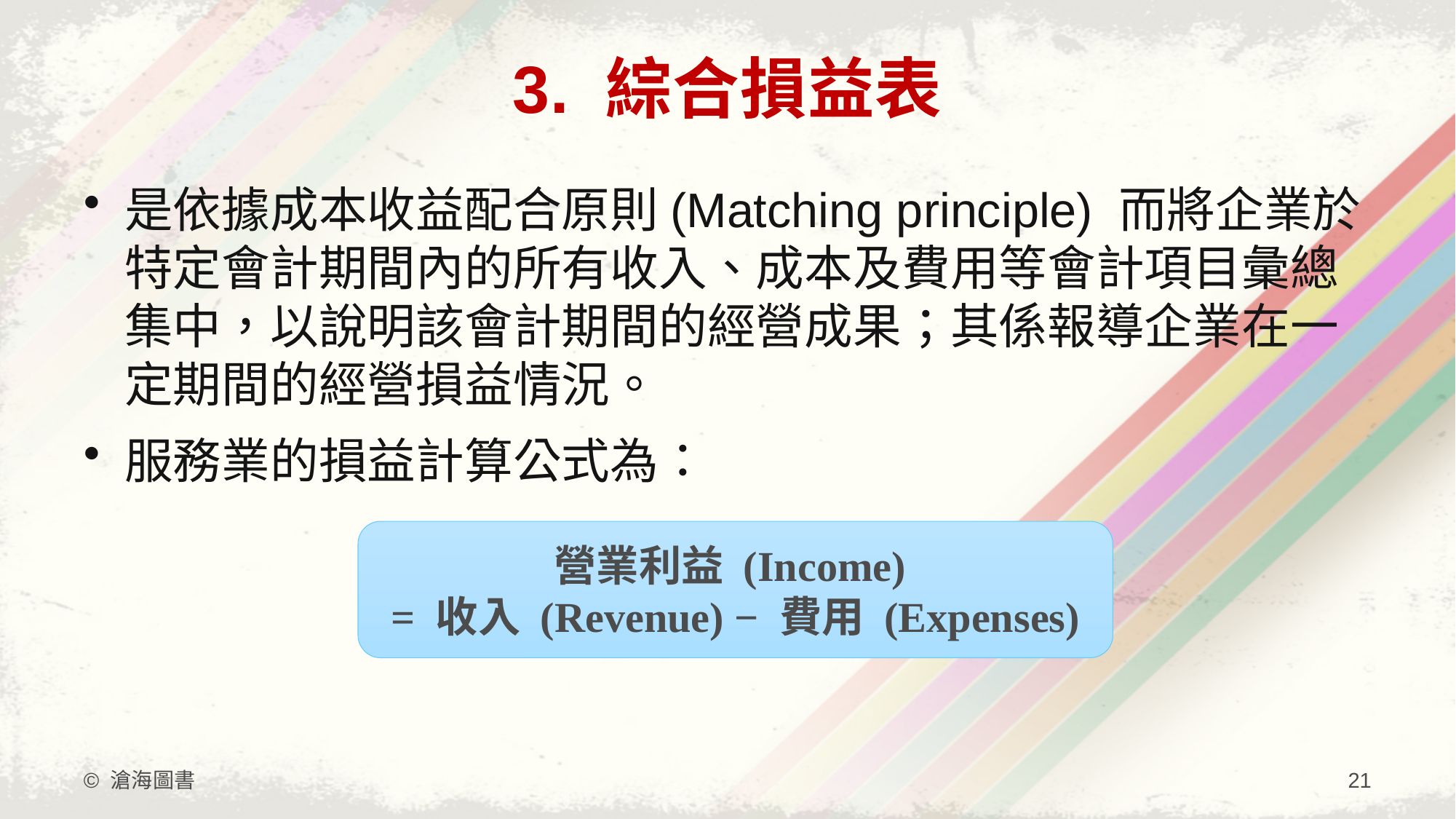

# 3. 綜合損益表
是依據成本收益配合原則(Matching principle) 而將企業於特定會計期間內的所有收入、成本及費用等會計項目彙總集中，以說明該會計期間的經營成果；其係報導企業在一定期間的經營損益情況。
服務業的損益計算公式為：

營業利益 (Income)
= 收入 (Revenue) − 費用 (Expenses)
© 滄海圖書
21